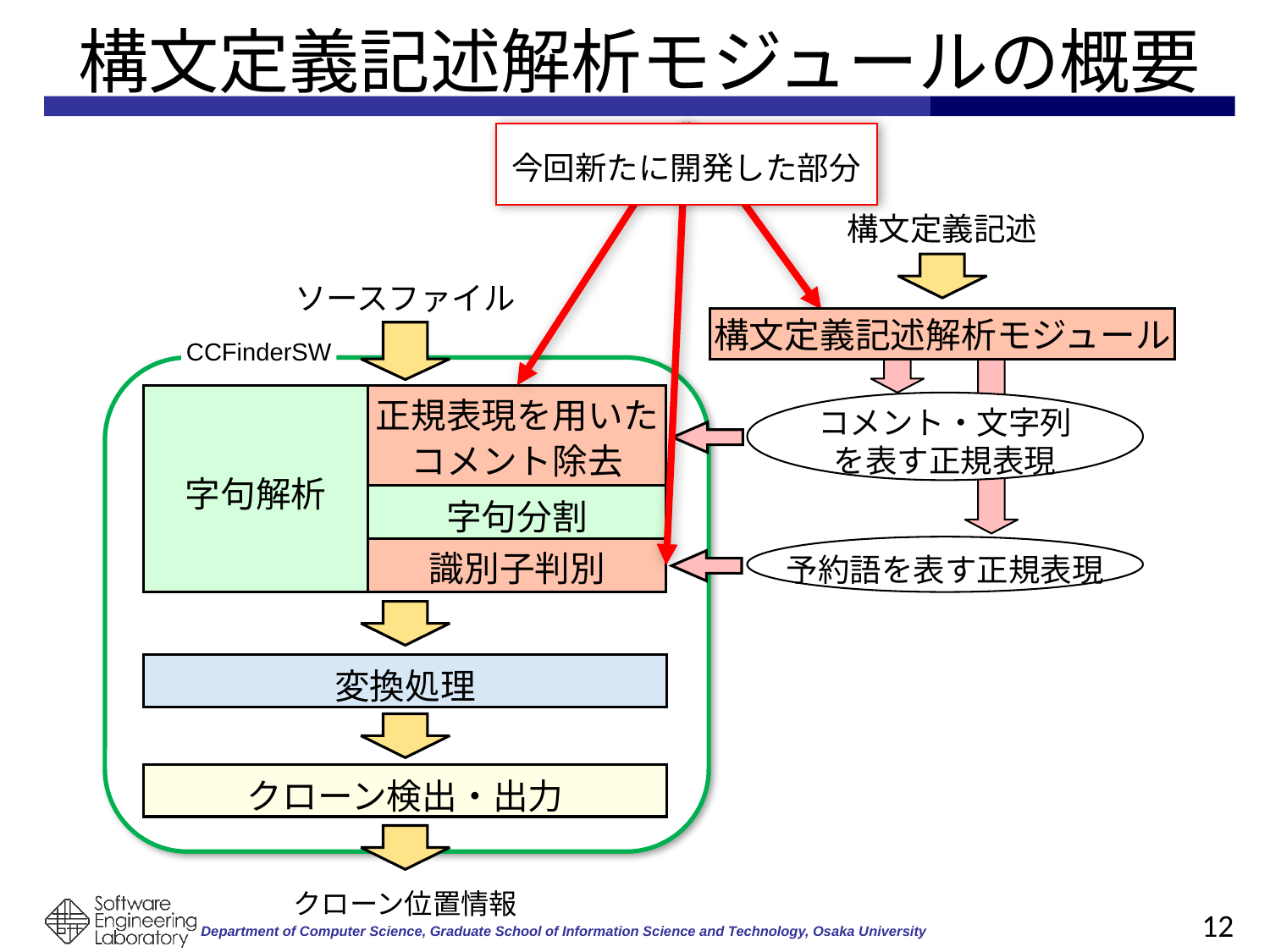

# 構文定義記述解析モジュールの概要
今回新たに開発した部分

構文定義記述

ソースファイル
構文定義記述解析モジュール

CCFinderSW

字句解析
正規表現を用いた
コメント除去
コメント・文字列
を表す正規表現

字句分割

予約語を表す正規表現
識別子判別

変換処理

クローン検出・出力

クローン位置情報
12